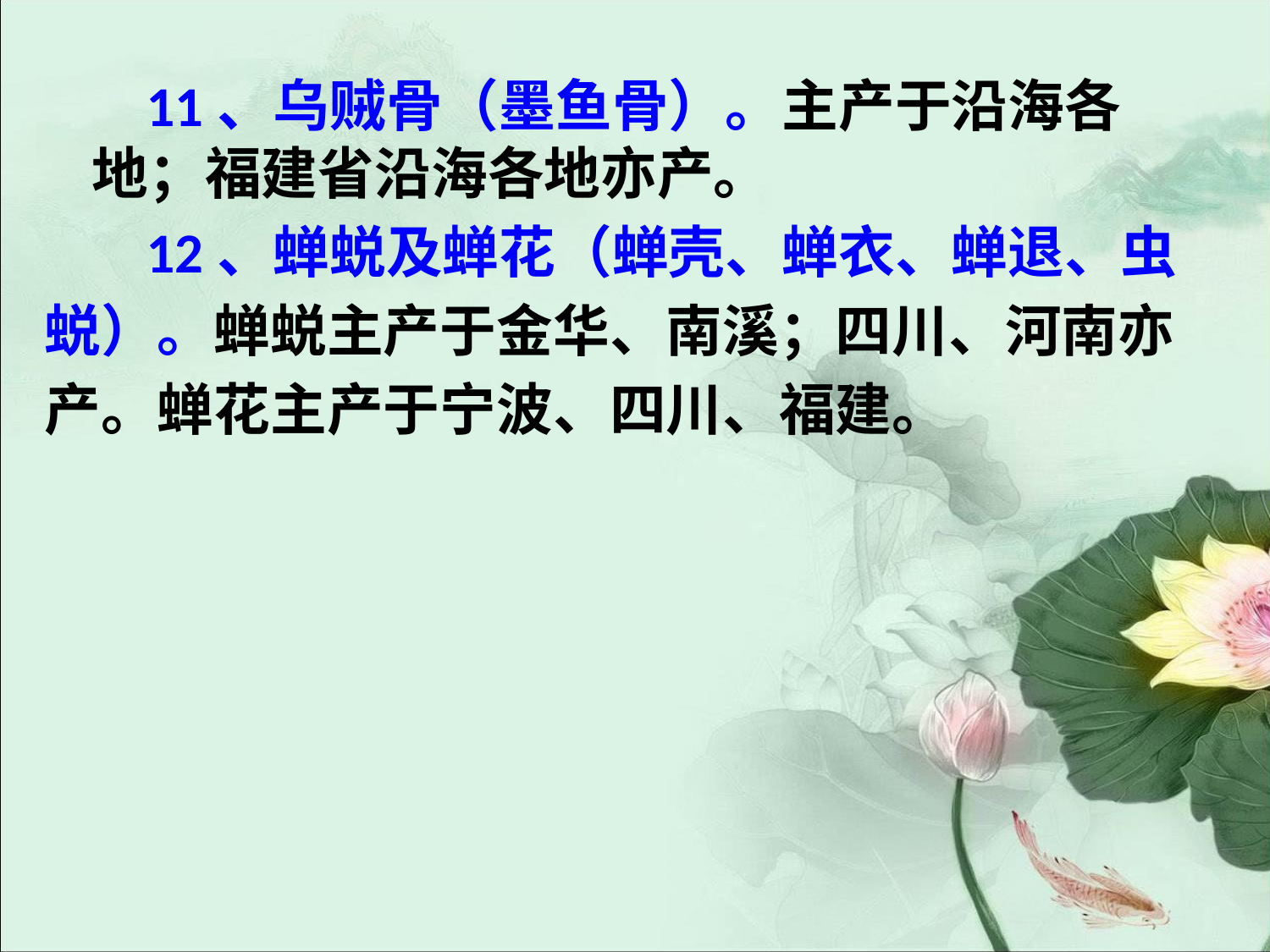

#
        11、乌贼骨（墨鱼骨）。主产于沿海各地；福建省沿海各地亦产。
        12、蝉蜕及蝉花（蝉壳、蝉衣、蝉退、虫
蜕）。蝉蜕主产于金华、南溪；四川、河南亦
产。蝉花主产于宁波、四川、福建。